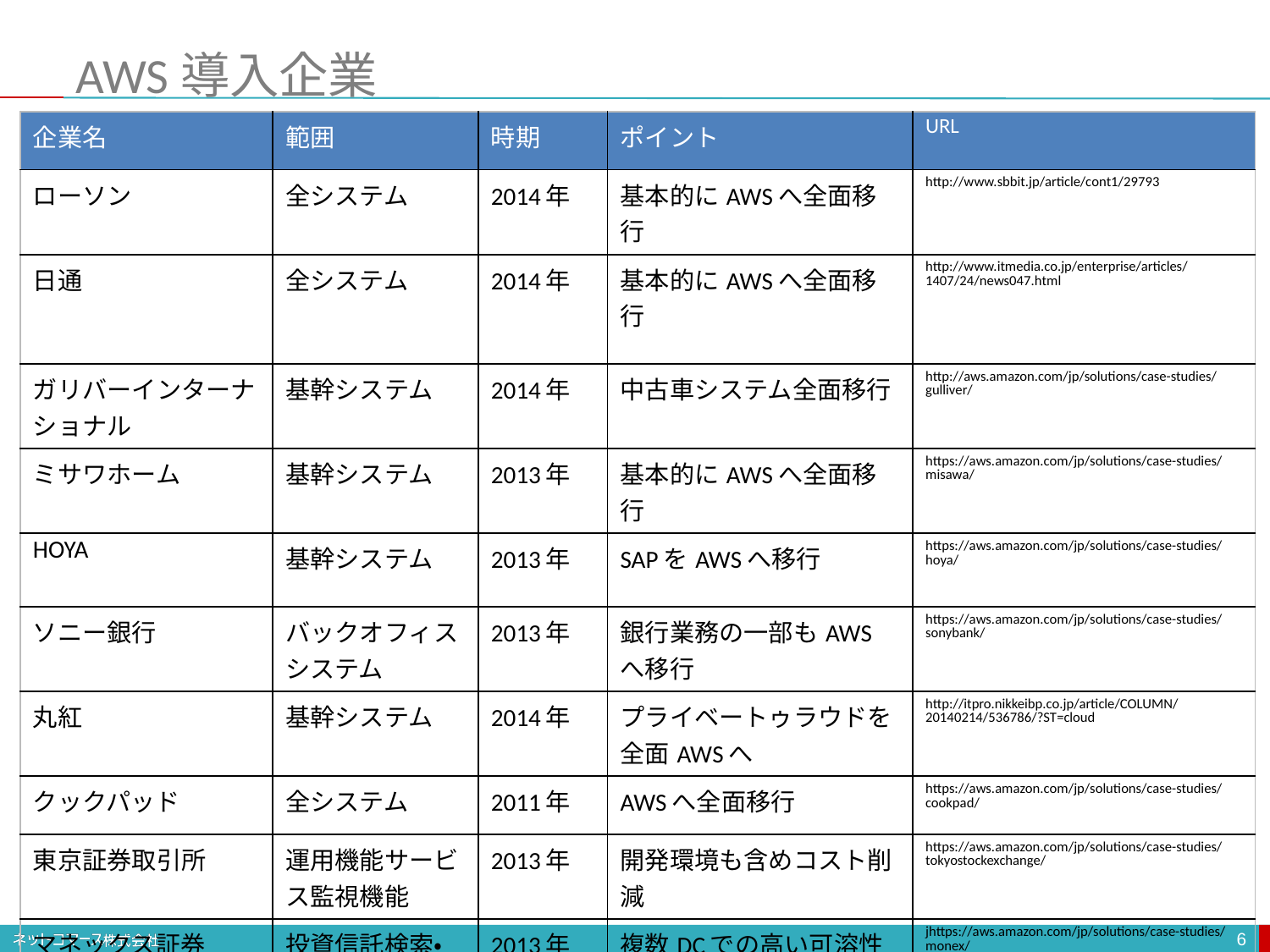

AWS導入企業
| 企業名 | 範囲 | 時期 | ポイント | URL |
| --- | --- | --- | --- | --- |
| ローソン | 全システム | 2014年 | 基本的にAWSへ全面移行 | http://www.sbbit.jp/article/cont1/29793 |
| 日通 | 全システム | 2014年 | 基本的にAWSへ全面移行 | http://www.itmedia.co.jp/enterprise/articles/1407/24/news047.html |
| ガリバーインターナショナル | 基幹システム | 2014年 | 中古車システム全面移行 | http://aws.amazon.com/jp/solutions/case-studies/gulliver/ |
| ミサワホーム | 基幹システム | 2013年 | 基本的にAWSへ全面移行 | https://aws.amazon.com/jp/solutions/case-studies/misawa/ |
| HOYA | 基幹システム | 2013年 | SAPをAWSへ移行 | https://aws.amazon.com/jp/solutions/case-studies/hoya/ |
| ソニー銀行 | バックオフィスシステム | 2013年 | 銀行業務の一部もAWSへ移行 | https://aws.amazon.com/jp/solutions/case-studies/sonybank/ |
| 丸紅 | 基幹システム | 2014年 | プライベートゥラウドを全面AWSへ | http://itpro.nikkeibp.co.jp/article/COLUMN/20140214/536786/?ST=cloud |
| クックパッド | 全システム | 2011年 | AWSへ全面移行 | https://aws.amazon.com/jp/solutions/case-studies/cookpad/ |
| 東京証券取引所 | 運用機能サービス監視機能 | 2013年 | 開発環境も含めコスト削減 | https://aws.amazon.com/jp/solutions/case-studies/tokyostockexchange/ |
| マネックス証券 | 投資信託検索・情報提供サイト | 2013年 | 複数DCでの高い可溶性を実現 | jhttps://aws.amazon.com/jp/solutions/case-studies/monex/ |
6